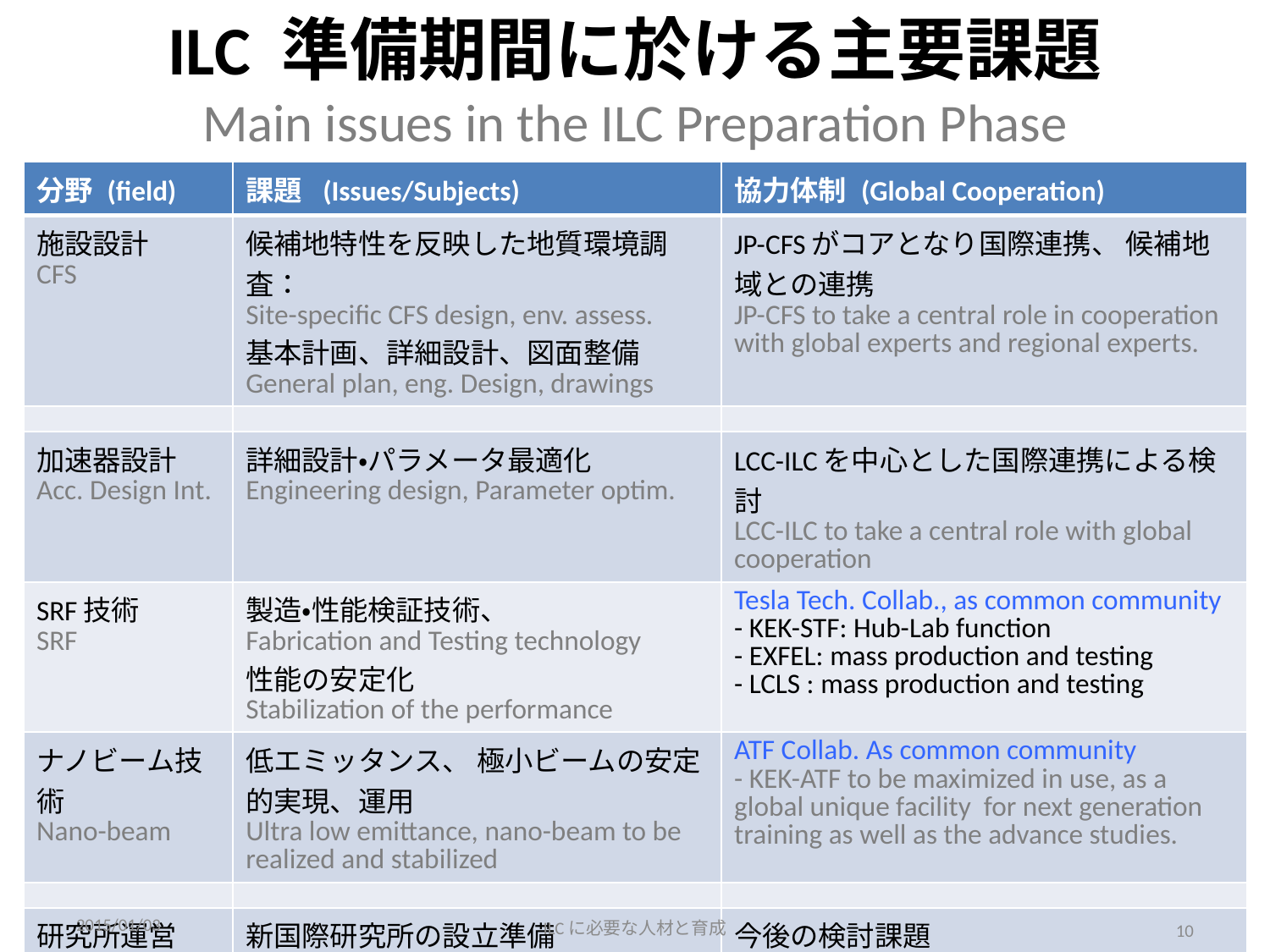

# ILC 準備期間に於ける主要課題 Main issues in the ILC Preparation Phase
| 分野 (field) | 課題 (Issues/Subjects) | 協力体制 (Global Cooperation) |
| --- | --- | --- |
| 施設設計 CFS | 候補地特性を反映した地質環境調査： Site-specific CFS design, env. assess. 基本計画、詳細設計、図面整備 General plan, eng. Design, drawings | JP-CFSがコアとなり国際連携、 候補地域との連携 JP-CFS to take a central role in cooperation with global experts and regional experts. |
|  |  |  |
| 加速器設計 Acc. Design Int. | 詳細設計・パラメータ最適化 Engineering design, Parameter optim. | LCC-ILCを中心とした国際連携による検討 LCC-ILC to take a central role with global cooperation |
| SRF技術 SRF | 製造・性能検証技術、 Fabrication and Testing technology 性能の安定化 Stabilization of the performance | Tesla Tech. Collab., as common community - KEK-STF: Hub-Lab function - EXFEL: mass production and testing - LCLS : mass production and testing |
| ナノビーム技術 Nano-beam | 低エミッタンス、 極小ビームの安定的実現、運用 Ultra low emittance, nano-beam to be realized and stabilized | ATF Collab. As common community - KEK-ATF to be maximized in use, as a global unique facility for next generation training as well as the advance studies. |
|  |  |  |
| 研究所運営 Management | 新国際研究所の設立準備 Preparation for the int’l ILC laboratory | 今後の検討課題 A main Issue for the ILC to be prepared |
2015/01/03
ILCに必要な人材と育成
10